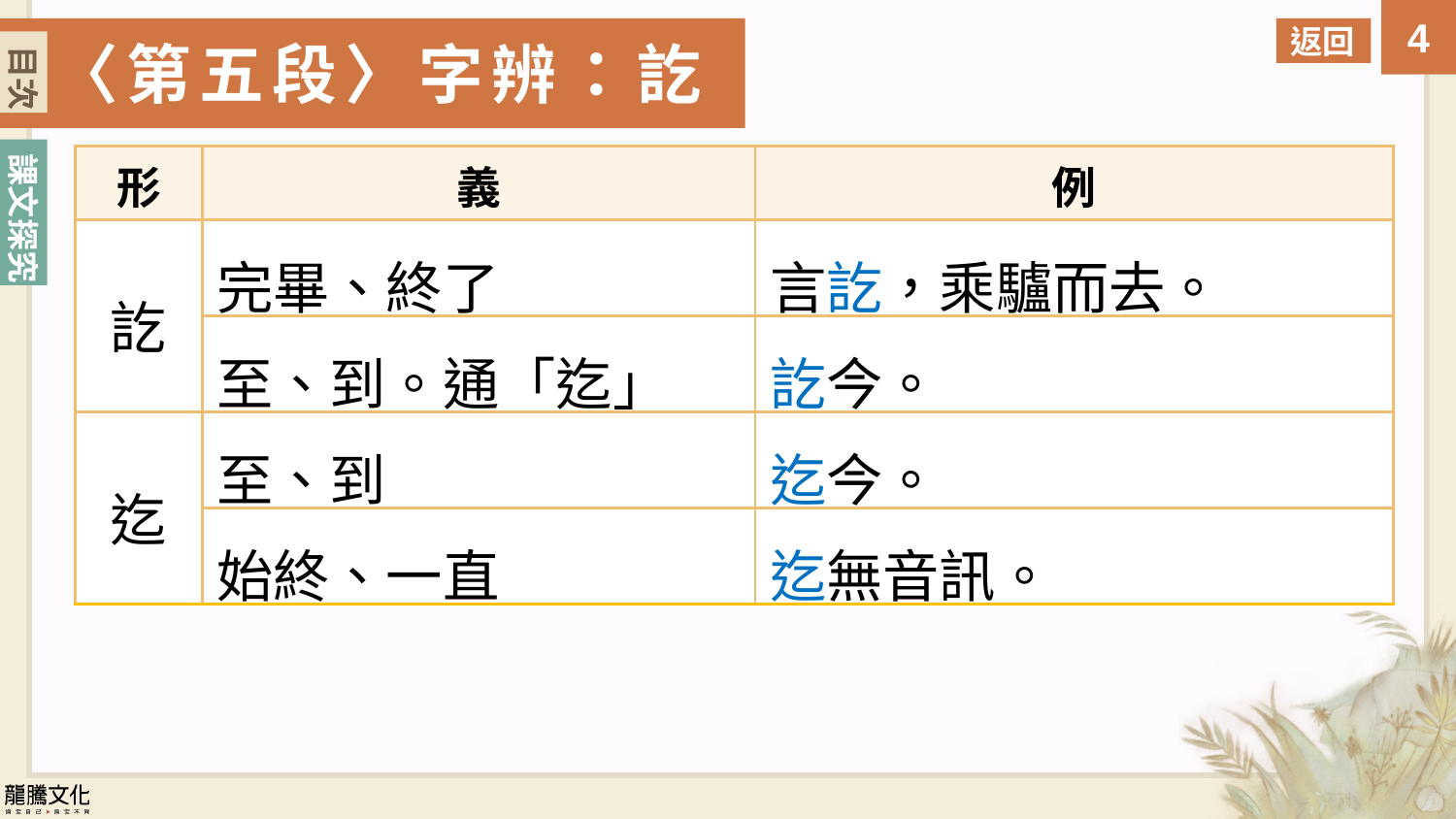

返回
〈第五段〉字辨：訖
目次
| 形 | 義 | 例 |
| --- | --- | --- |
| 訖 | 完畢、終了 | 言訖，乘驢而去。 |
|  | 至、到。通「迄」 | 訖今。 |
| 迄 | 至、到 | 迄今。 |
|  | 始終、一直 | 迄無音訊。 |